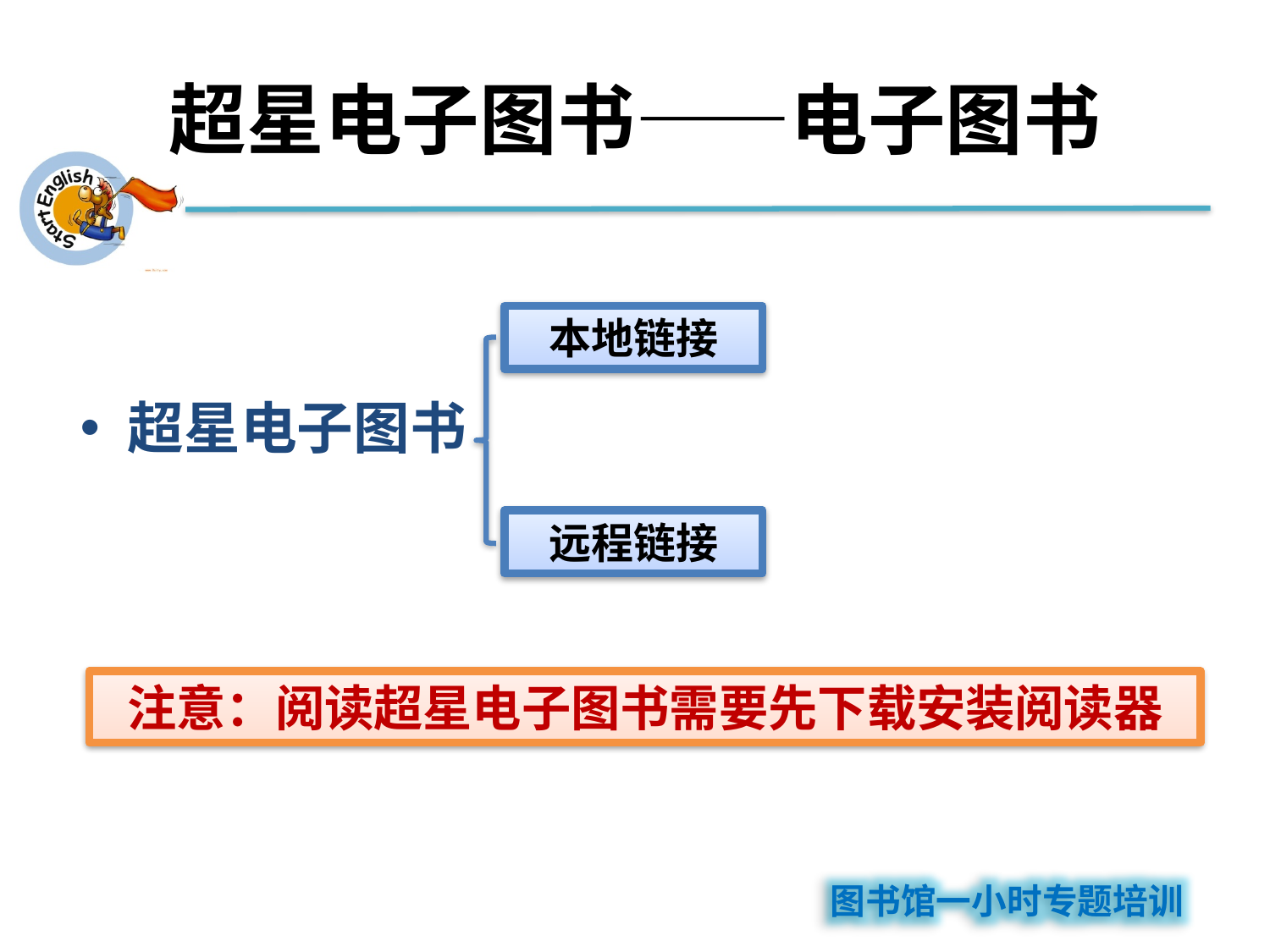

# 超星电子图书——电子图书

超星电子图书

本地链接

远程链接
注意：阅读超星电子图书需要先下载安装阅读器